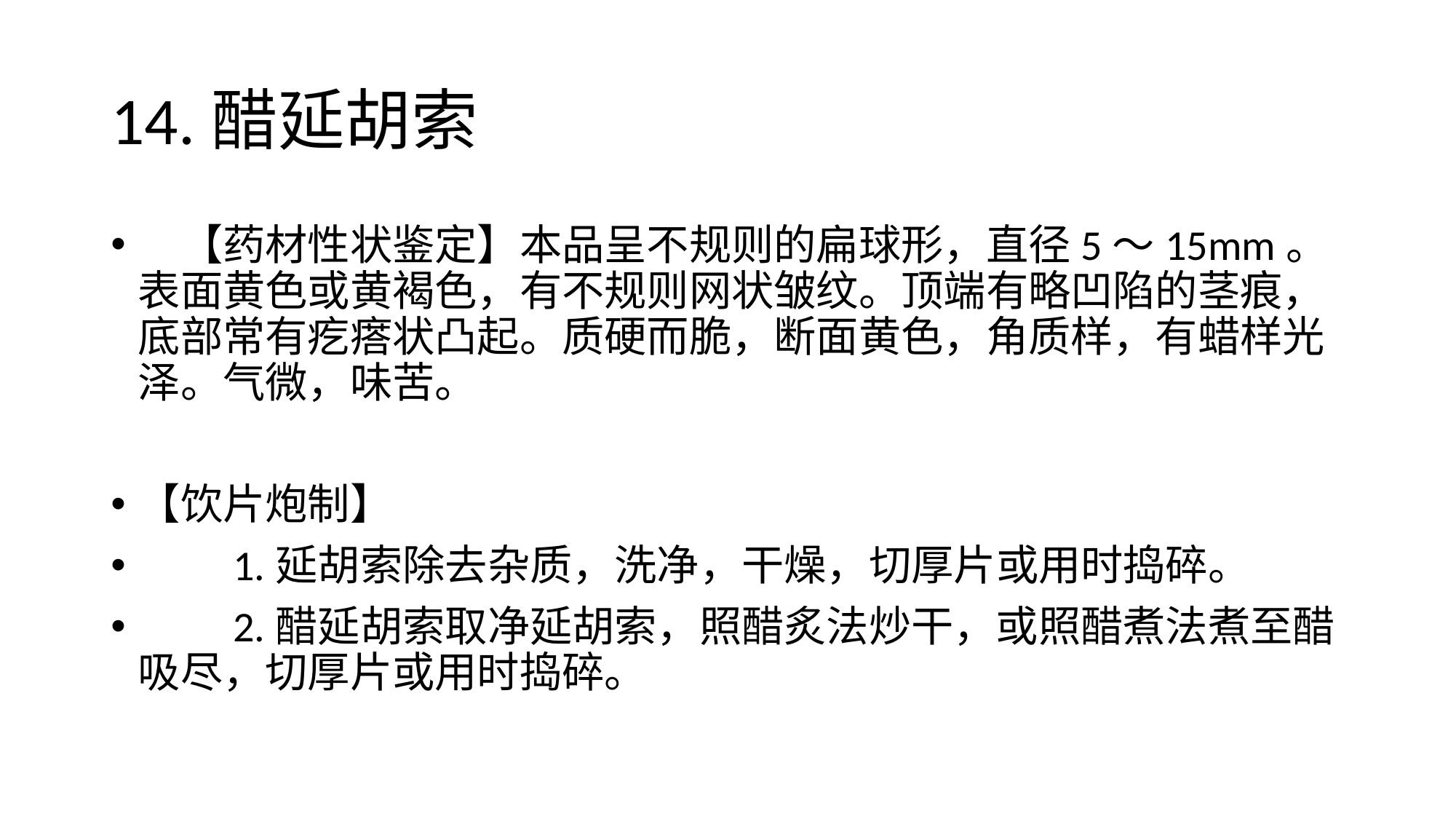

# 14.醋延胡索
　【药材性状鉴定】本品呈不规则的扁球形，直径5～15mm。表面黄色或黄褐色，有不规则网状皱纹。顶端有略凹陷的茎痕，底部常有疙瘩状凸起。质硬而脆，断面黄色，角质样，有蜡样光泽。气微，味苦。

【饮片炮制】
　　1.延胡索除去杂质，洗净，干燥，切厚片或用时捣碎。
　　2.醋延胡索取净延胡索，照醋炙法炒干，或照醋煮法煮至醋吸尽，切厚片或用时捣碎。